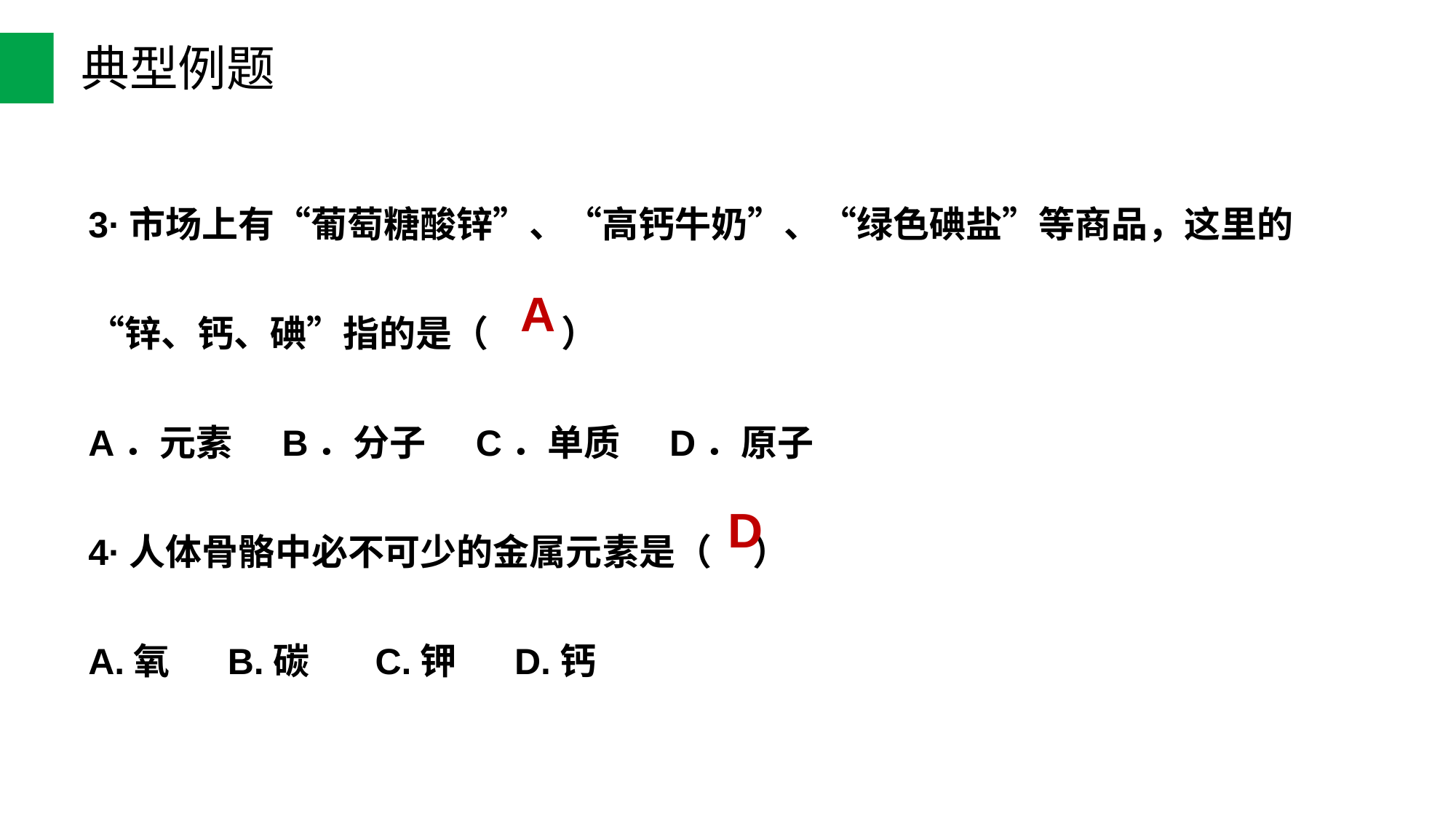

典型例题
3·市场上有“葡萄糖酸锌”、“高钙牛奶”、“绿色碘盐”等商品，这里的“锌、钙、碘”指的是（　　）
A．元素     B．分子     C．单质     D．原子
4·人体骨骼中必不可少的金属元素是（     ）
A.氧      B.碳       C.钾      D.钙
A
D